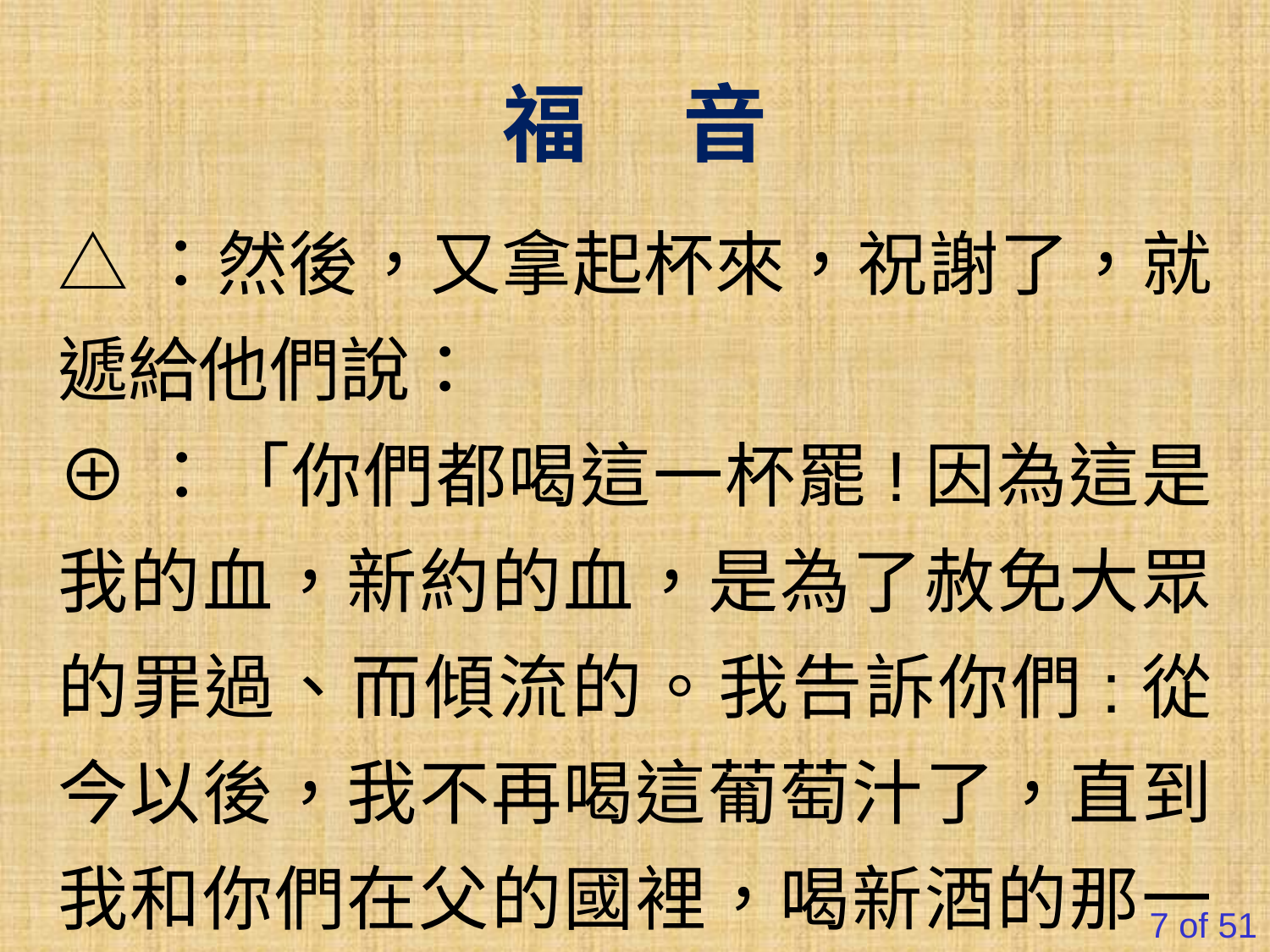

福     音

△：然後，又拿起杯來，祝謝了，就遞給他們說：
⊕：「你們都喝這一杯罷!因為這是我的血，新約的血，是為了赦免大眾的罪過、而傾流的。我告訴你們:從今以後，我不再喝這葡萄汁了，直到我和你們在父的國裡，喝新酒的那一天。」
7 of 51